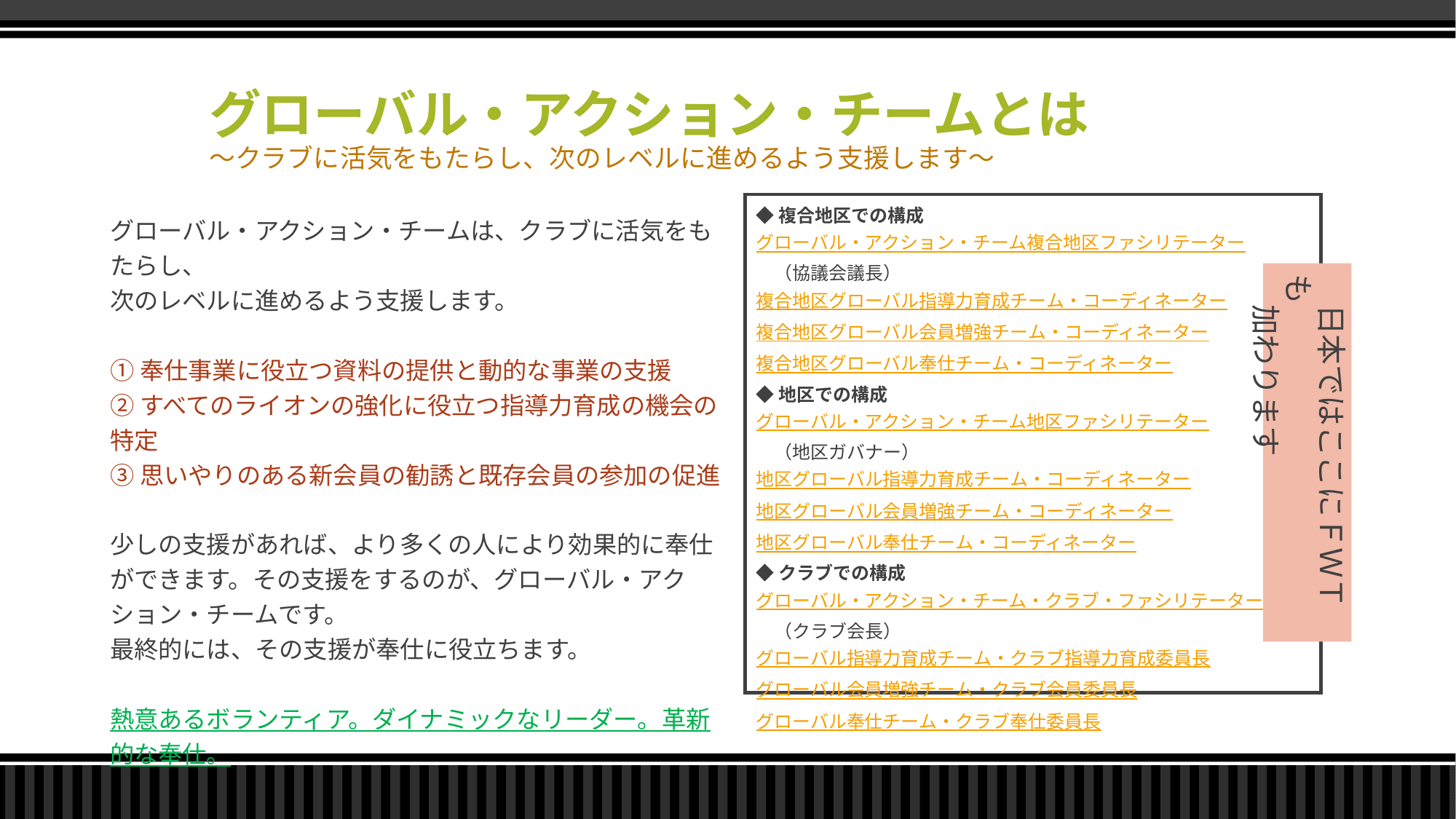

# グローバル・アクション・チームとは ～クラブに活気をもたらし、次のレベルに進めるよう支援します～
◆複合地区での構成
グローバル・アクション・チーム複合地区ファシリテーター
　（協議会議長）
複合地区グローバル指導力育成チーム・コーディネーター
複合地区グローバル会員増強チーム・コーディネーター
複合地区グローバル奉仕チーム・コーディネーター
◆地区での構成
グローバル・アクション・チーム地区ファシリテーター
　（地区ガバナー）
地区グローバル指導力育成チーム・コーディネーター
地区グローバル会員増強チーム・コーディネーター
地区グローバル奉仕チーム・コーディネーター
◆クラブでの構成
グローバル・アクション・チーム・クラブ・ファシリテーター
　（クラブ会長）
グローバル指導力育成チーム・クラブ指導力育成委員長
グローバル会員増強チーム・クラブ会員委員長
グローバル奉仕チーム・クラブ奉仕委員長

グローバル・アクション・チームは、クラブに活気をもたらし、
次のレベルに進めるよう支援します。

①奉仕事業に役立つ資料の提供と動的な事業の支援
②すべてのライオンの強化に役立つ指導力育成の機会の特定
③思いやりのある新会員の勧誘と既存会員の参加の促進

少しの支援があれば、より多くの人により効果的に奉仕ができます。その支援をするのが、グローバル・アクション・チームです。
最終的には、その支援が奉仕に役立ちます。

熱意あるボランティア。ダイナミックなリーダー。革新的な奉仕。

　日本ではここにＦＷＴも
　加わります